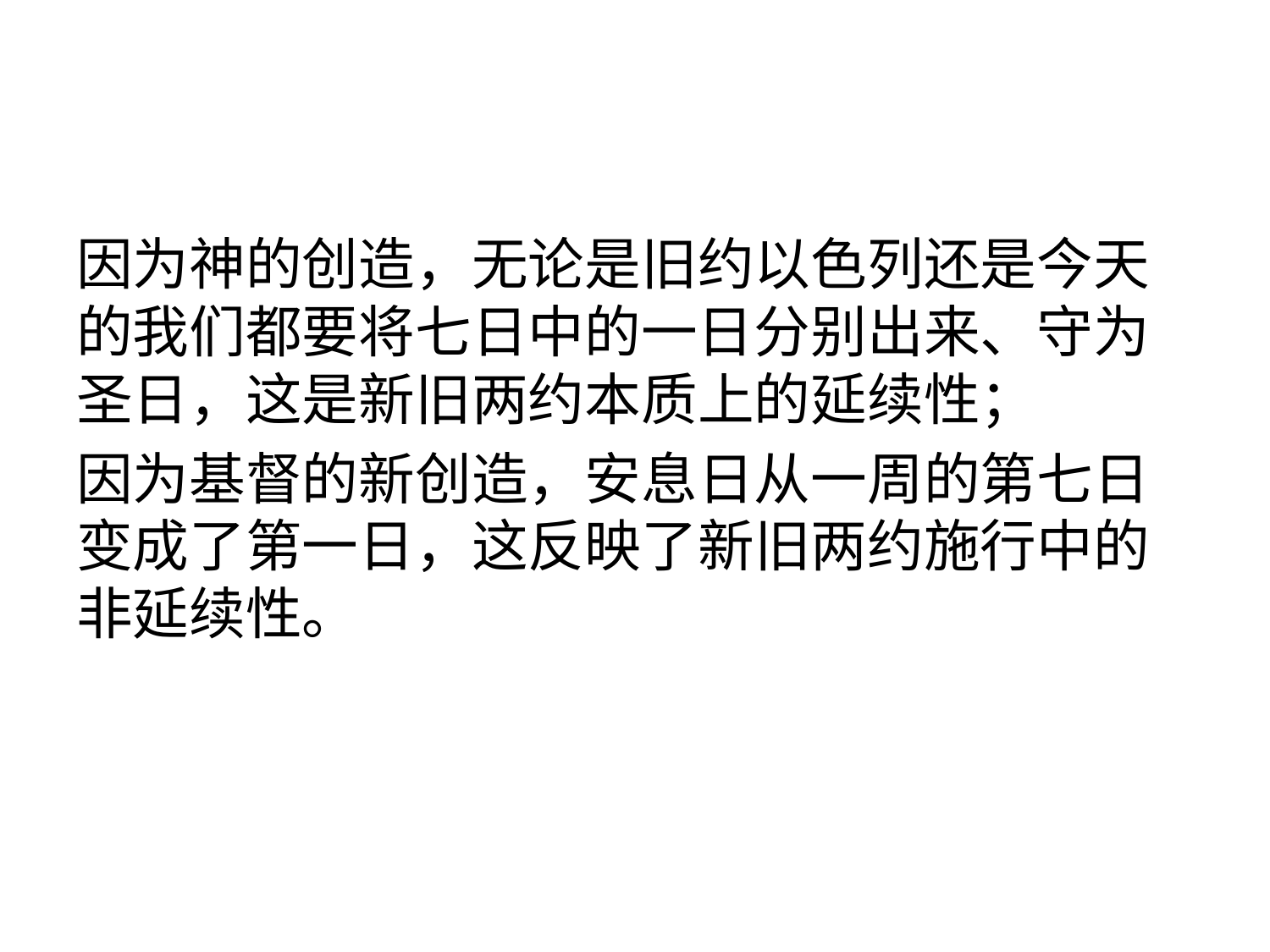

#
因为神的创造，无论是旧约以色列还是今天的我们都要将七日中的一日分别出来、守为圣日，这是新旧两约本质上的延续性；
因为基督的新创造，安息日从一周的第七日变成了第一日，这反映了新旧两约施行中的非延续性。